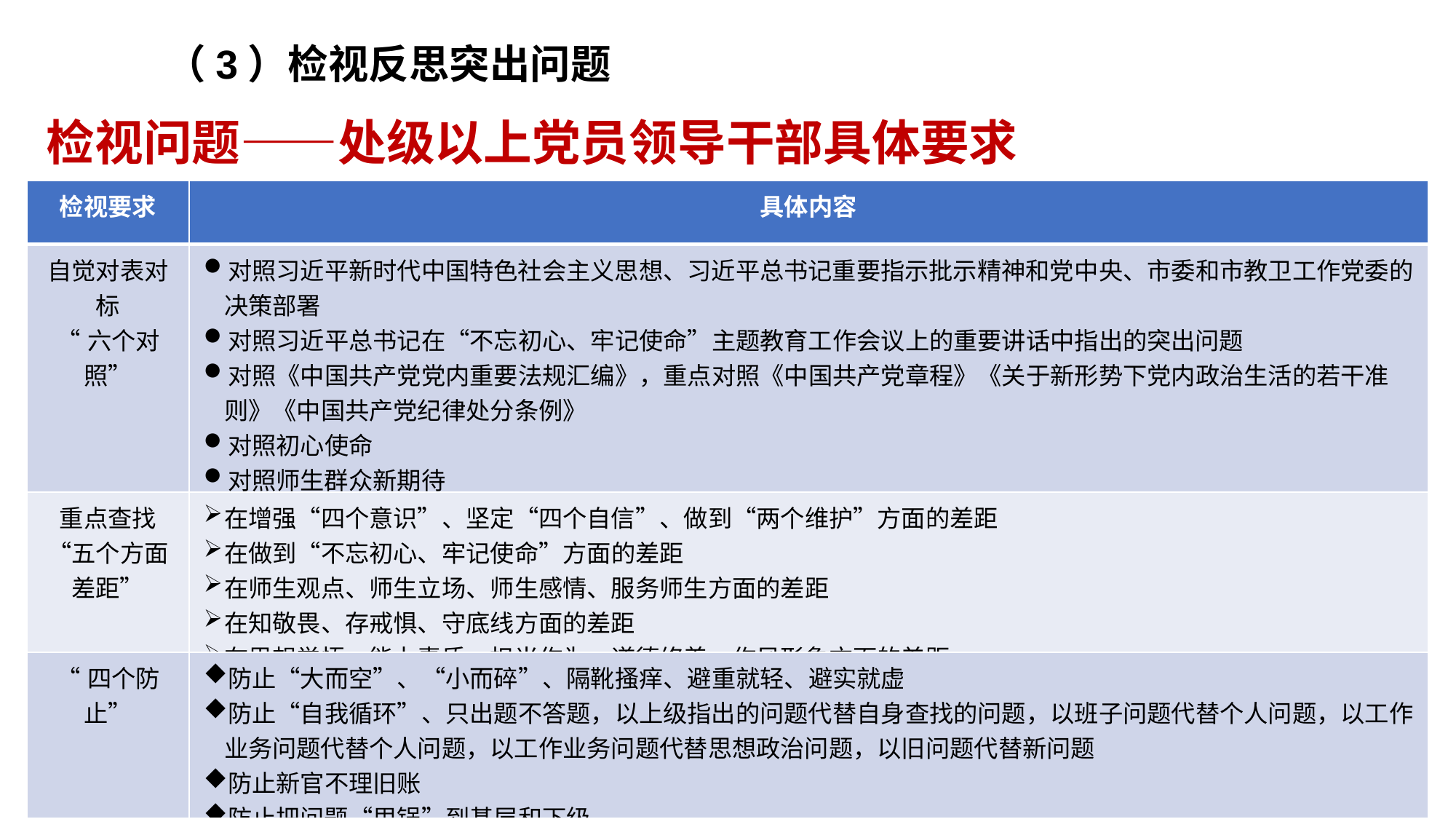

（3）检视反思突出问题
检视问题——处级以上党员领导干部具体要求
| 检视要求 | 具体内容 |
| --- | --- |
| 自觉对表对标 “六个对照” | 对照习近平新时代中国特色社会主义思想、习近平总书记重要指示批示精神和党中央、市委和市教卫工作党委的决策部署 对照习近平总书记在“不忘初心、牢记使命”主题教育工作会议上的重要讲话中指出的突出问题 对照《中国共产党党内重要法规汇编》，重点对照《中国共产党章程》《关于新形势下党内政治生活的若干准则》《中国共产党纪律处分条例》 对照初心使命 对照师生群众新期待 对照先进典型、身边榜样 |
| 重点查找“五个方面差距” | 在增强“四个意识”、坚定“四个自信”、做到“两个维护”方面的差距 在做到“不忘初心、牢记使命”方面的差距 在师生观点、师生立场、师生感情、服务师生方面的差距 在知敬畏、存戒惧、守底线方面的差距 在思想觉悟、能力素质、担当作为、道德修养、作风形象方面的差距 |
| “四个防止” | 防止“大而空”、“小而碎”、隔靴搔痒、避重就轻、避实就虚 防止“自我循环”、只出题不答题，以上级指出的问题代替自身查找的问题，以班子问题代替个人问题，以工作业务问题代替个人问题，以工作业务问题代替思想政治问题，以旧问题代替新问题 防止新官不理旧账 防止把问题“甩锅”到基层和下级 |